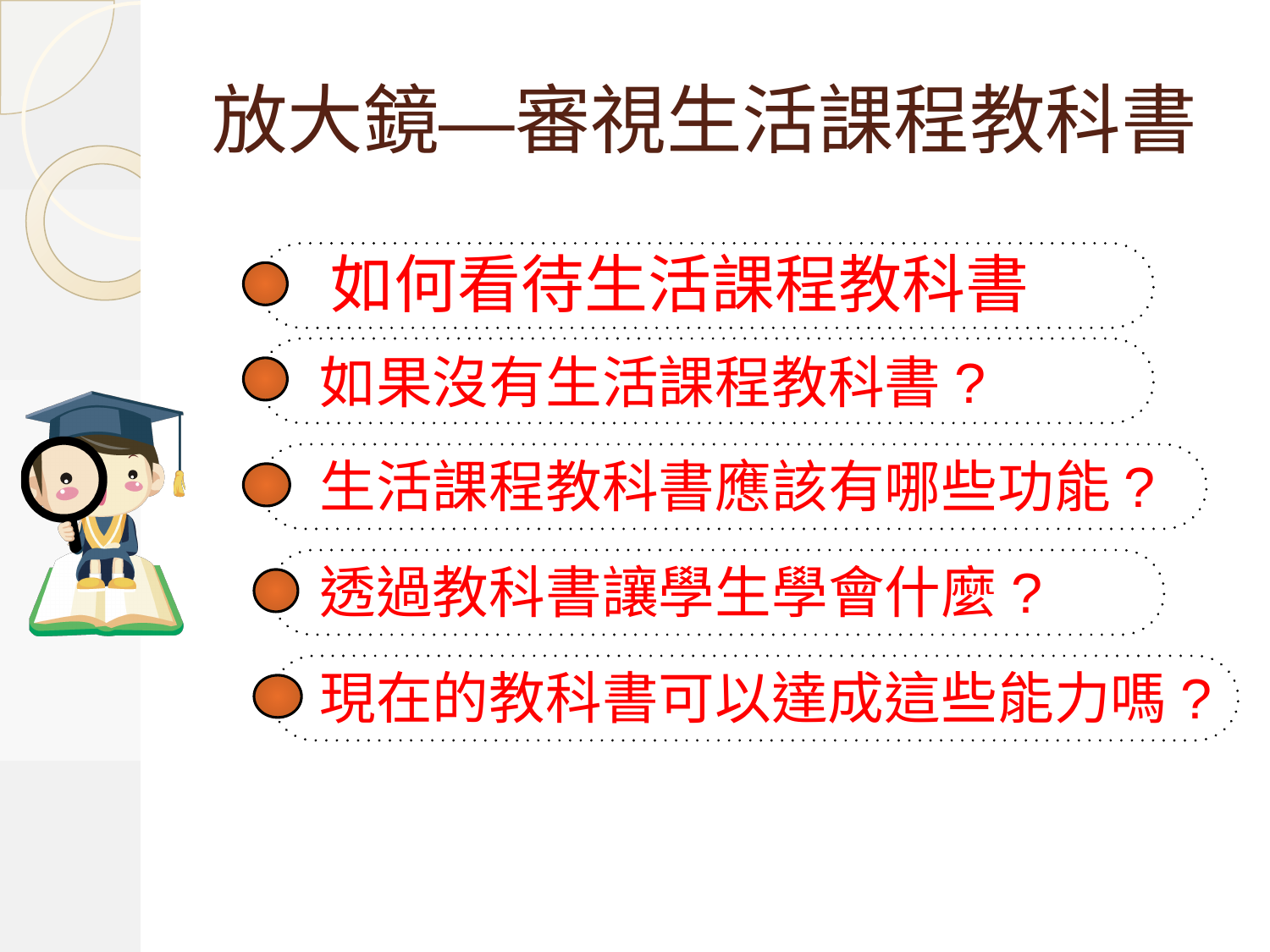

# 放大鏡—審視生活課程教科書

如何看待生活課程教科書

如果沒有生活課程教科書?

生活課程教科書應該有哪些功能?

透過教科書讓學生學會什麼?

現在的教科書可以達成這些能力嗎?